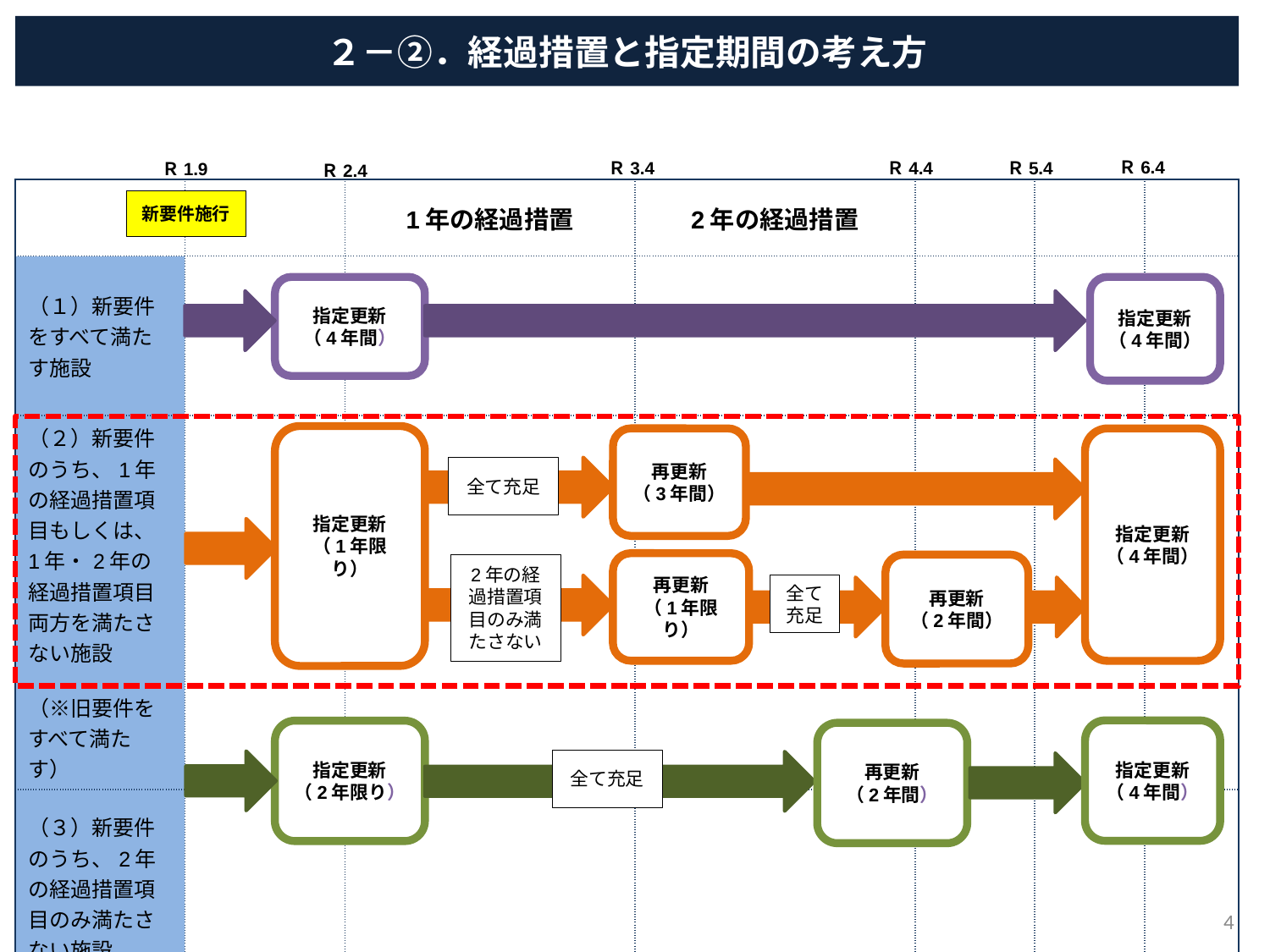

２－②．経過措置と指定期間の考え方
Ｒ6.4
Ｒ5.4
Ｒ3.4
Ｒ4.4
Ｒ1.9
Ｒ2.4
|  |  | 1年の経過措置 | 2年の経過措置 |  |  |  |
| --- | --- | --- | --- | --- | --- | --- |
| （１）新要件をすべて満たす施設 |  |  |  |  |  |  |
| （２）新要件のうち、1年の経過措置項目もしくは、1年・2年の経過措置項目両方を満たさない施設 （※旧要件をすべて満たす） |  |  |  |  |  |  |
| （３）新要件のうち、2年の経過措置項目のみ満たさない施設 |  |  |  |  |  |  |
新要件施行
指定更新
（4年間）
指定更新
（4年間）

指定更新
（1年限り）
再更新
（3年間）
指定更新
（4年間）

全て充足

再更新
（1年限り）
2年の経過措置項目のみ満たさない
再更新
（2年間）
全て充足

指定更新
（4年間）
指定更新
（2年限り）
再更新
（2年間）
全て充足

4